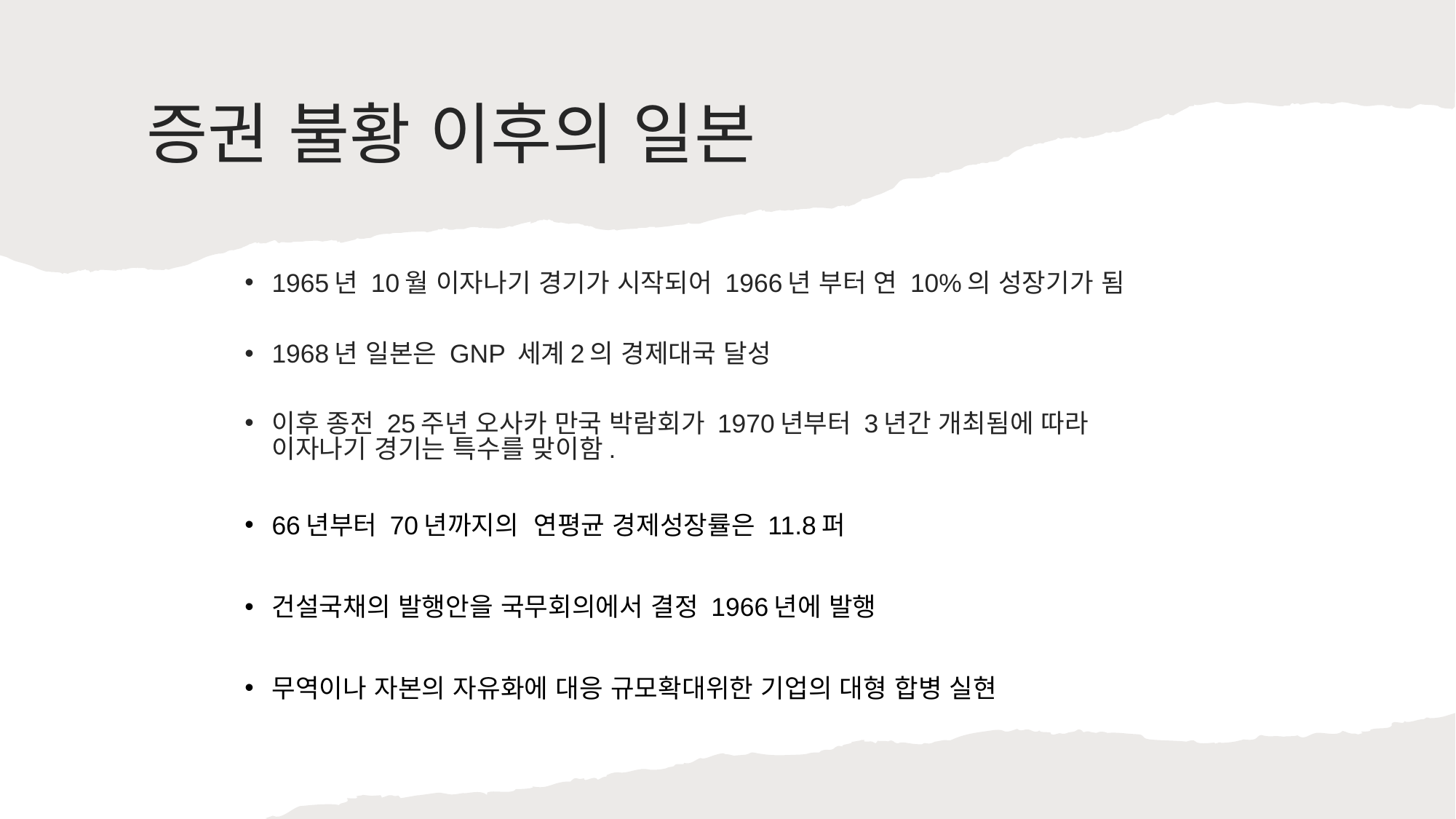

# 증권 불황 이후의 일본
1965년 10월 이자나기 경기가 시작되어 1966년 부터 연 10%의 성장기가 됨

1968년 일본은 GNP 세계2의 경제대국 달성

이후 종전 25주년 오사카 만국 박람회가 1970년부터 3년간 개최됨에 따라 이자나기 경기는 특수를 맞이함.

66년부터 70년까지의  연평균 경제성장률은 11.8퍼

건설국채의 발행안을 국무회의에서 결정 1966년에 발행

무역이나 자본의 자유화에 대응 규모확대위한 기업의 대형 합병 실현